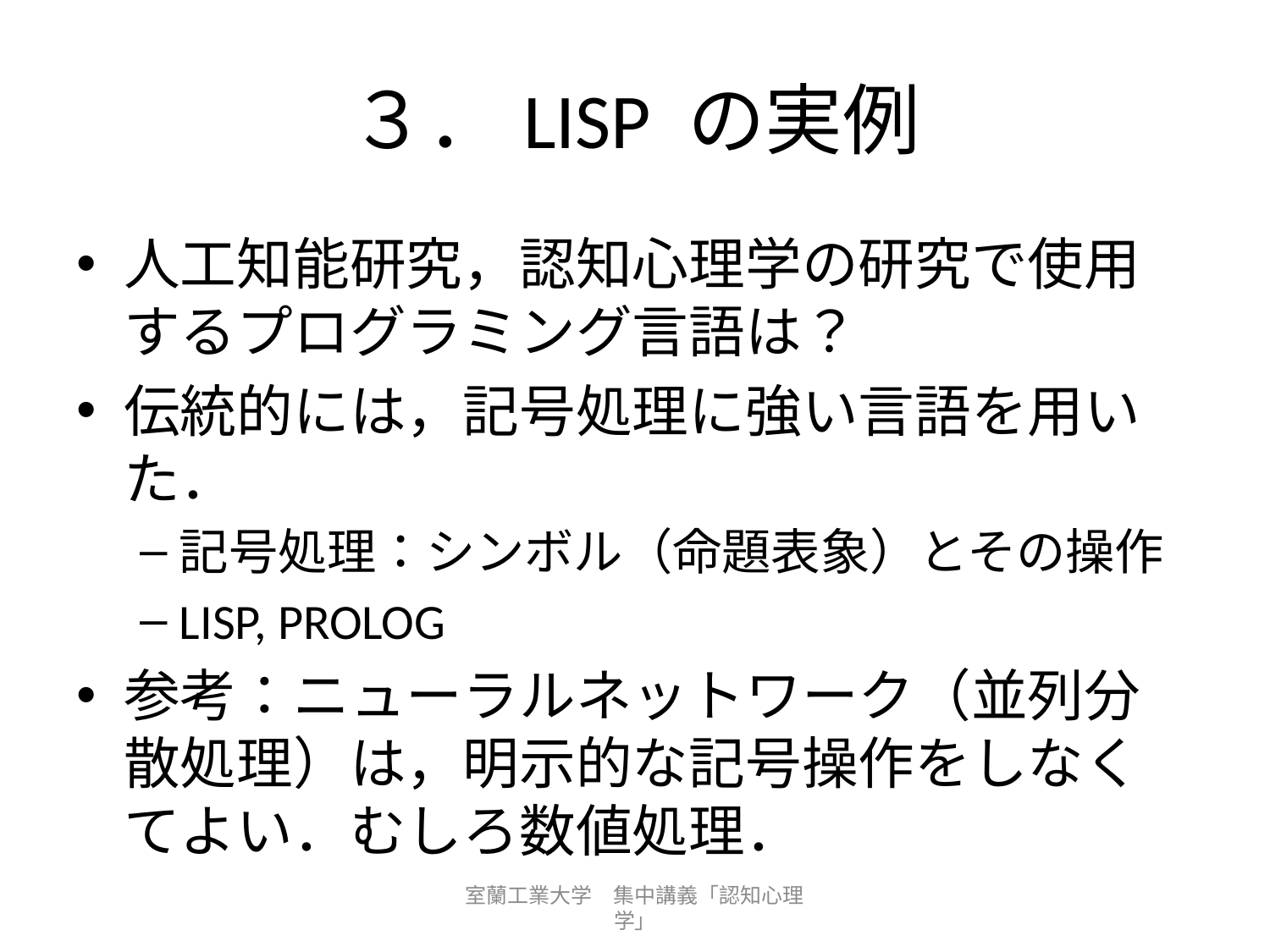

# ３．LISP の実例
人工知能研究，認知心理学の研究で使用するプログラミング言語は？
伝統的には，記号処理に強い言語を用いた．
記号処理：シンボル（命題表象）とその操作
LISP, PROLOG
参考：ニューラルネットワーク（並列分散処理）は，明示的な記号操作をしなくてよい．むしろ数値処理．
室蘭工業大学　集中講義「認知心理学」